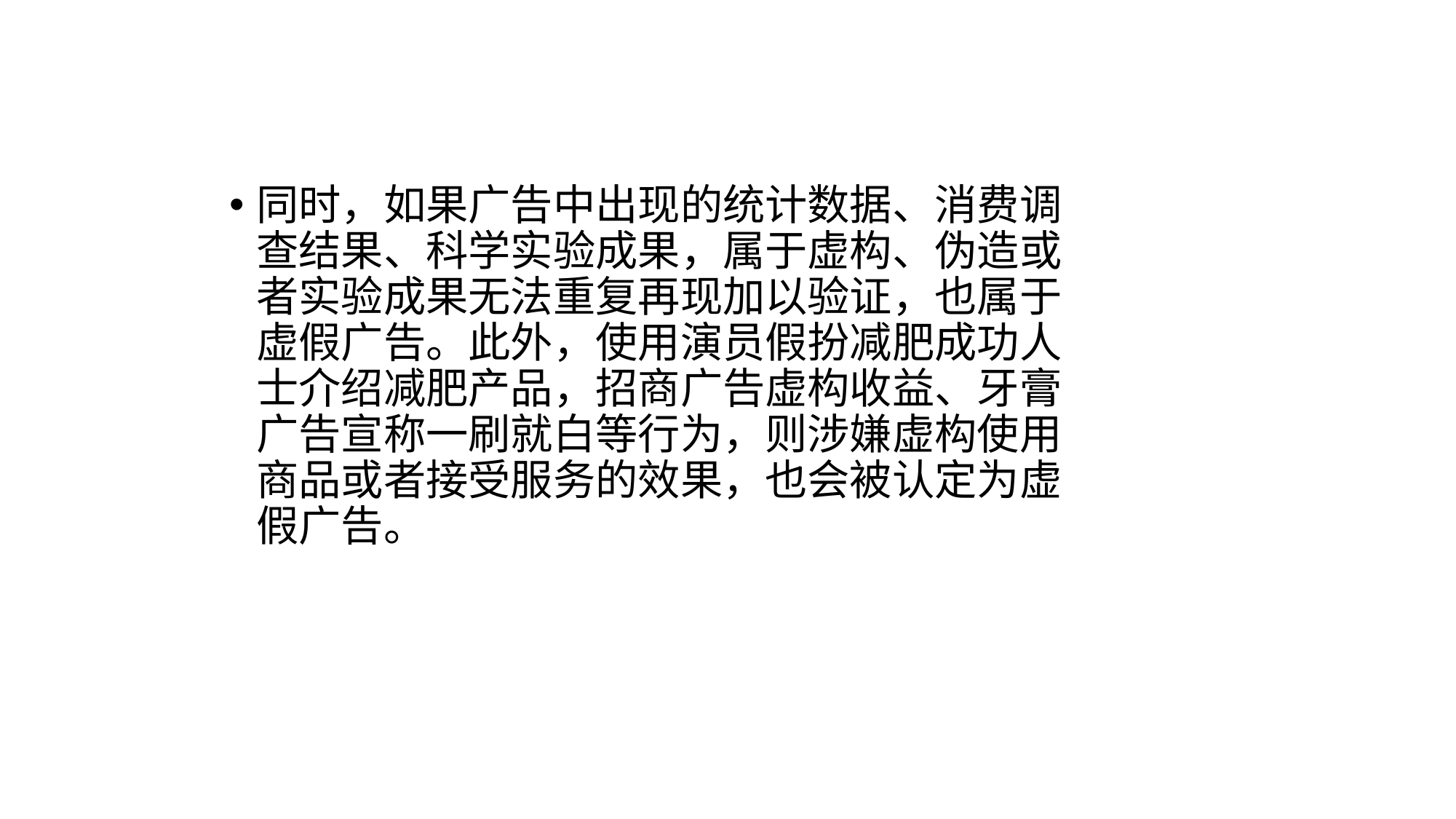

#
同时，如果广告中出现的统计数据、消费调查结果、科学实验成果，属于虚构、伪造或者实验成果无法重复再现加以验证，也属于虚假广告。此外，使用演员假扮减肥成功人士介绍减肥产品，招商广告虚构收益、牙膏广告宣称一刷就白等行为，则涉嫌虚构使用商品或者接受服务的效果，也会被认定为虚假广告。